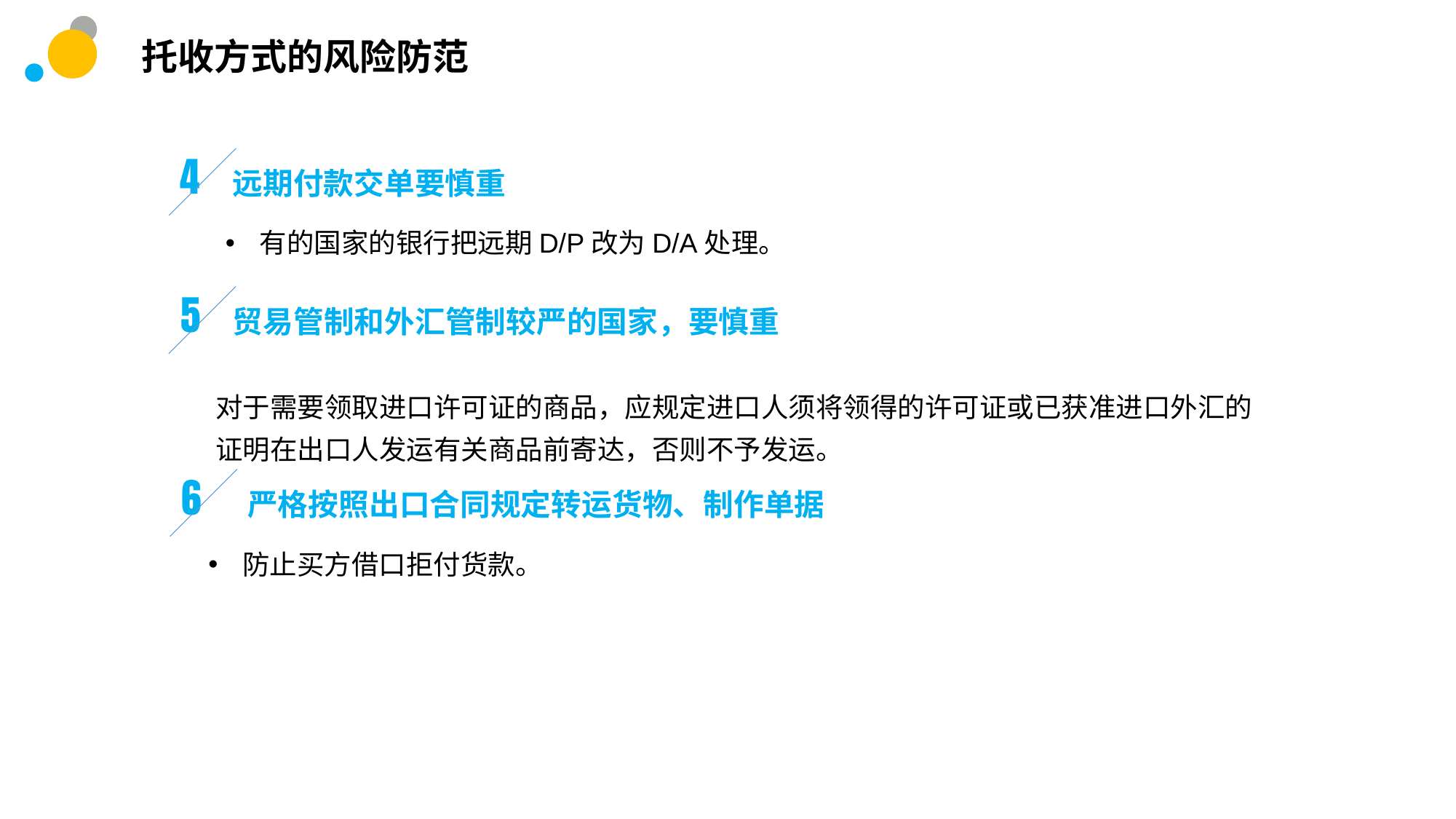

托收方式的风险防范
4
远期付款交单要慎重
有的国家的银行把远期D/P改为D/A处理。
5
贸易管制和外汇管制较严的国家，要慎重
对于需要领取进口许可证的商品，应规定进口人须将领得的许可证或已获准进口外汇的证明在出口人发运有关商品前寄达，否则不予发运。
6
严格按照出口合同规定转运货物、制作单据
防止买方借口拒付货款。